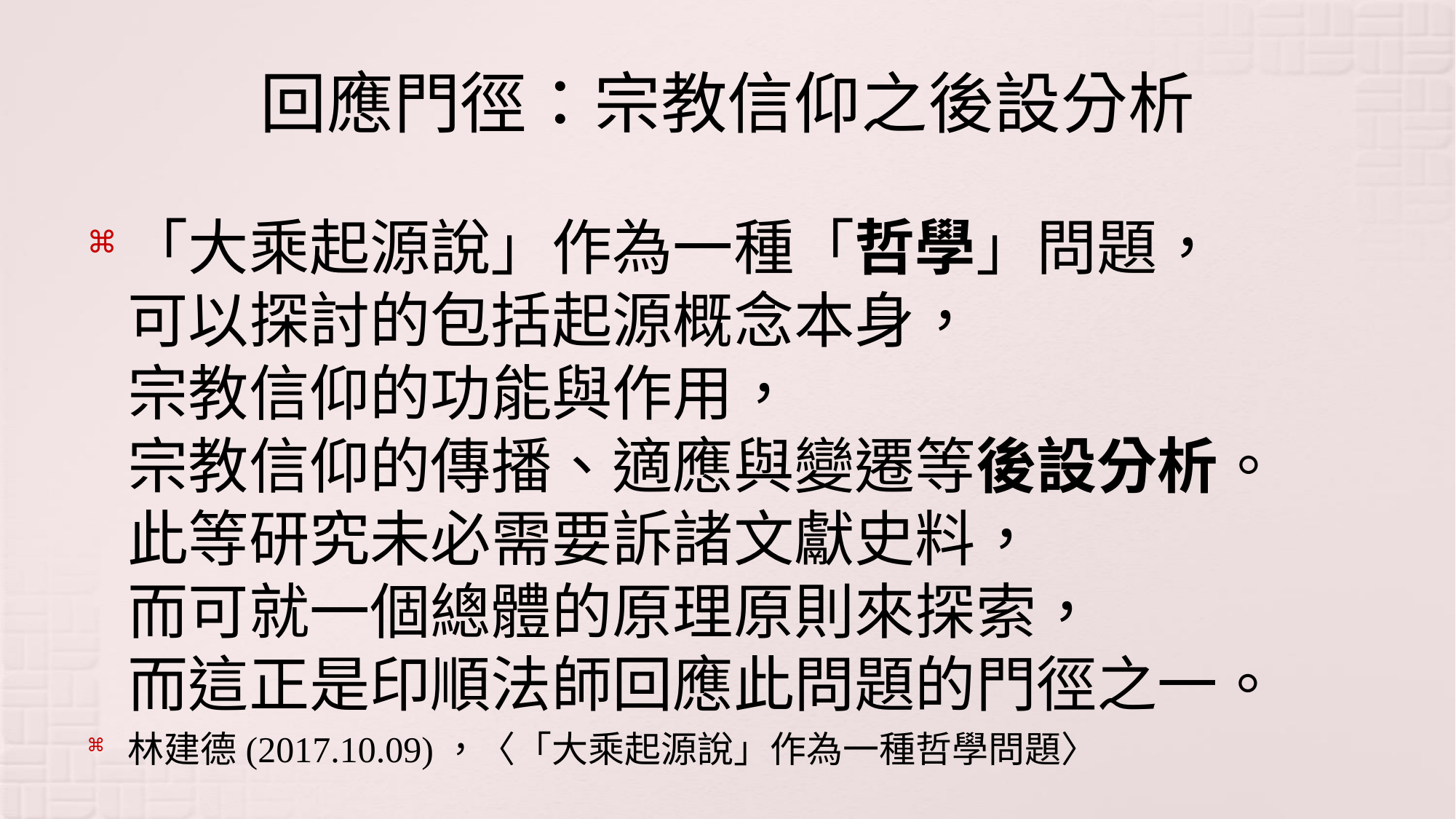

# 回應門徑：宗教信仰之後設分析

「大乘起源說」作為一種「哲學」問題，
可以探討的包括起源概念本身，
宗教信仰的功能與作用，
宗教信仰的傳播、適應與變遷等後設分析。
此等研究未必需要訴諸文獻史料，
而可就一個總體的原理原則來探索，
而這正是印順法師回應此問題的門徑之一。
林建德(2017.10.09)，〈「大乘起源說」作為一種哲學問題〉